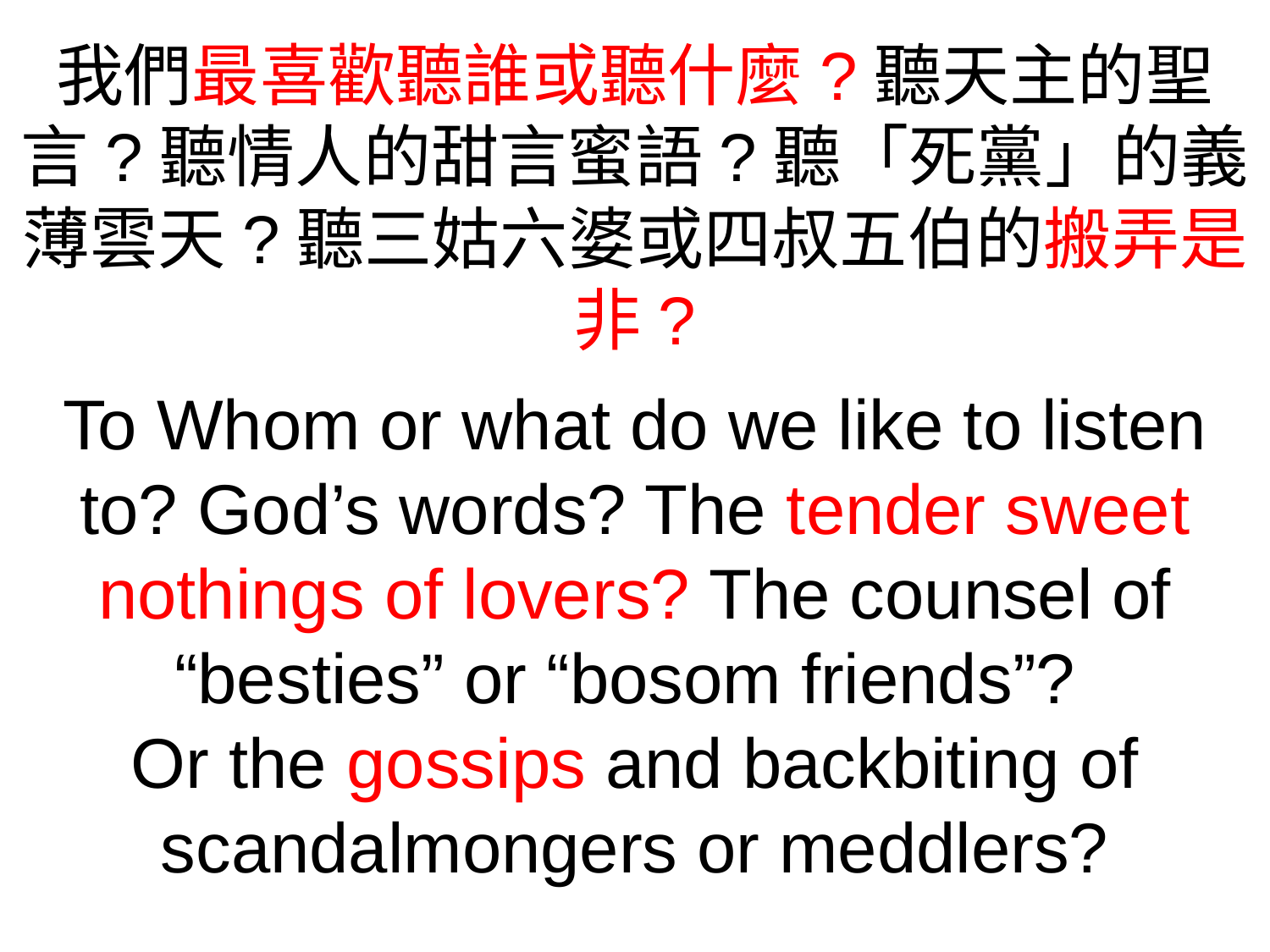

我們最喜歡聽誰或聽什麼?聽天主的聖言?聽情人的甜言蜜語?聽「死黨」的義薄雲天?聽三姑六婆或四叔五伯的搬弄是非?
To Whom or what do we like to listen to? God’s words? The tender sweet nothings of lovers? The counsel of “besties” or “bosom friends”?
Or the gossips and backbiting of scandalmongers or meddlers?